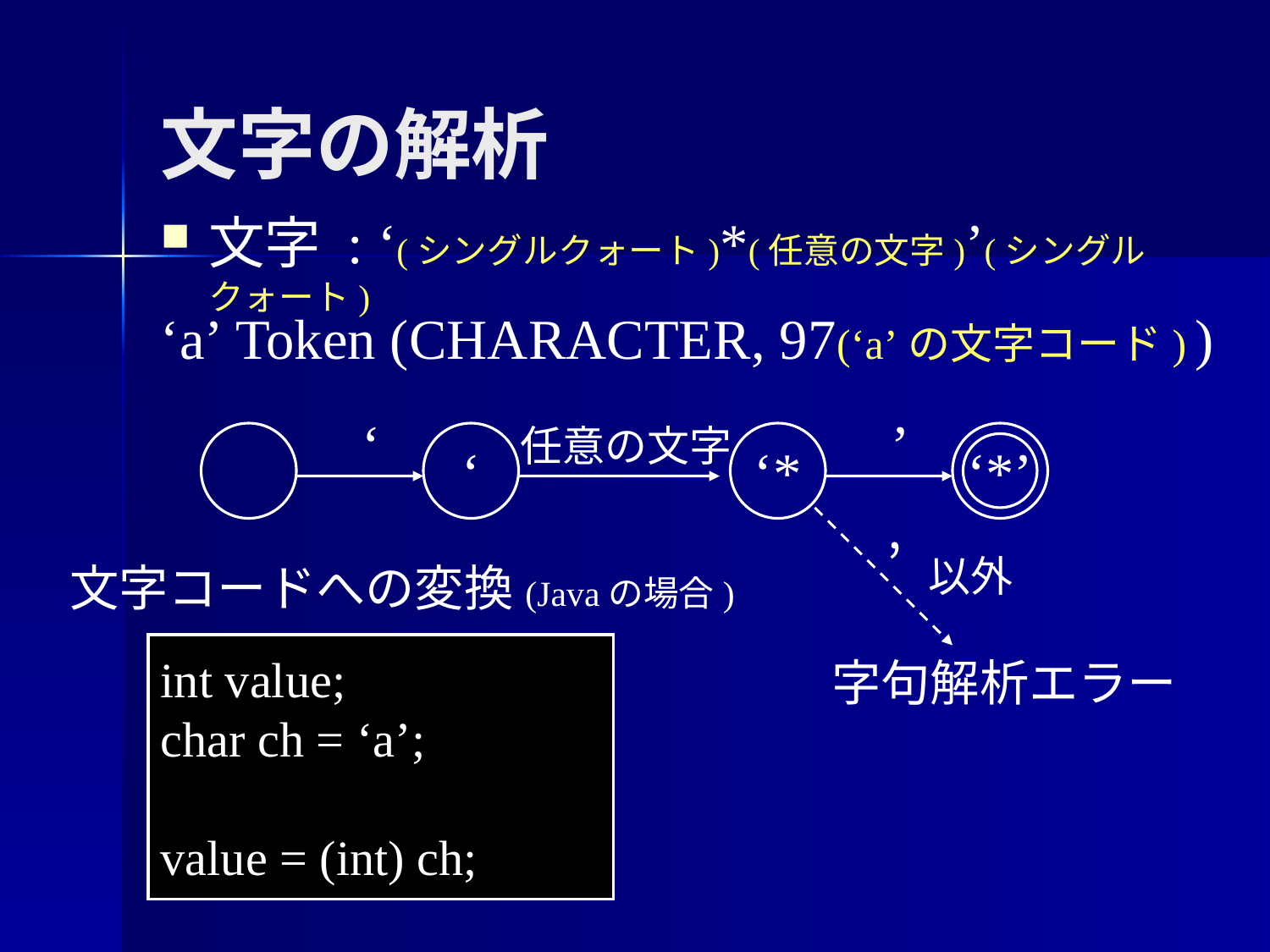

# 文字の解析
文字 : ‘(シングルクォート)*(任意の文字)’(シングルクォート)
‘a’
Token (CHARACTER, 97(‘a’の文字コード) )
‘
‘

’
‘*’

任意の文字
‘*

’ 以外
字句解析エラー
文字コードへの変換(Javaの場合)
int value;
char ch = ‘a’;

value = (int) ch;